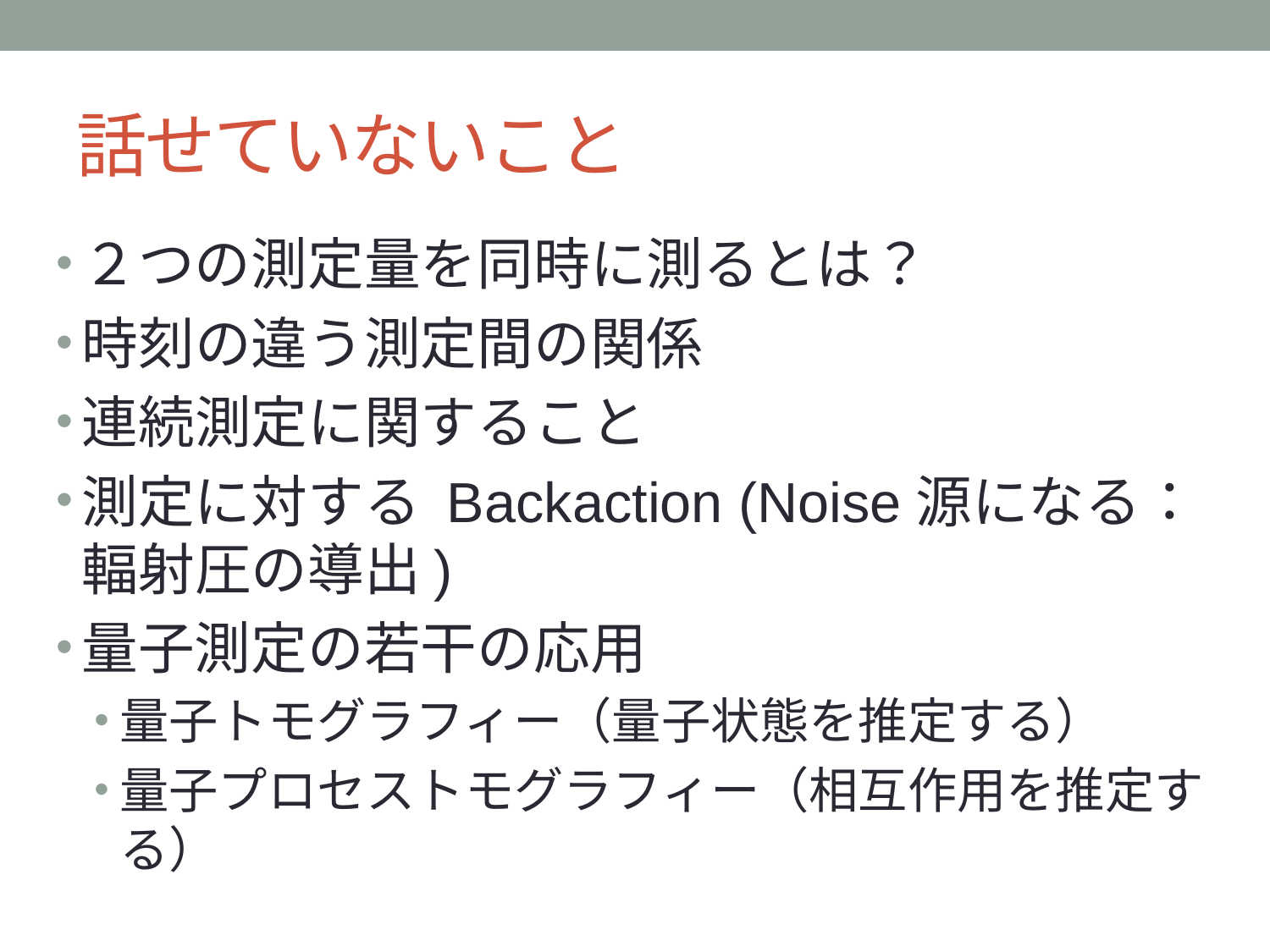

# 話せていないこと
２つの測定量を同時に測るとは？
時刻の違う測定間の関係
連続測定に関すること
測定に対する Backaction (Noise源になる：輻射圧の導出)
量子測定の若干の応用
量子トモグラフィー（量子状態を推定する）
量子プロセストモグラフィー（相互作用を推定する）